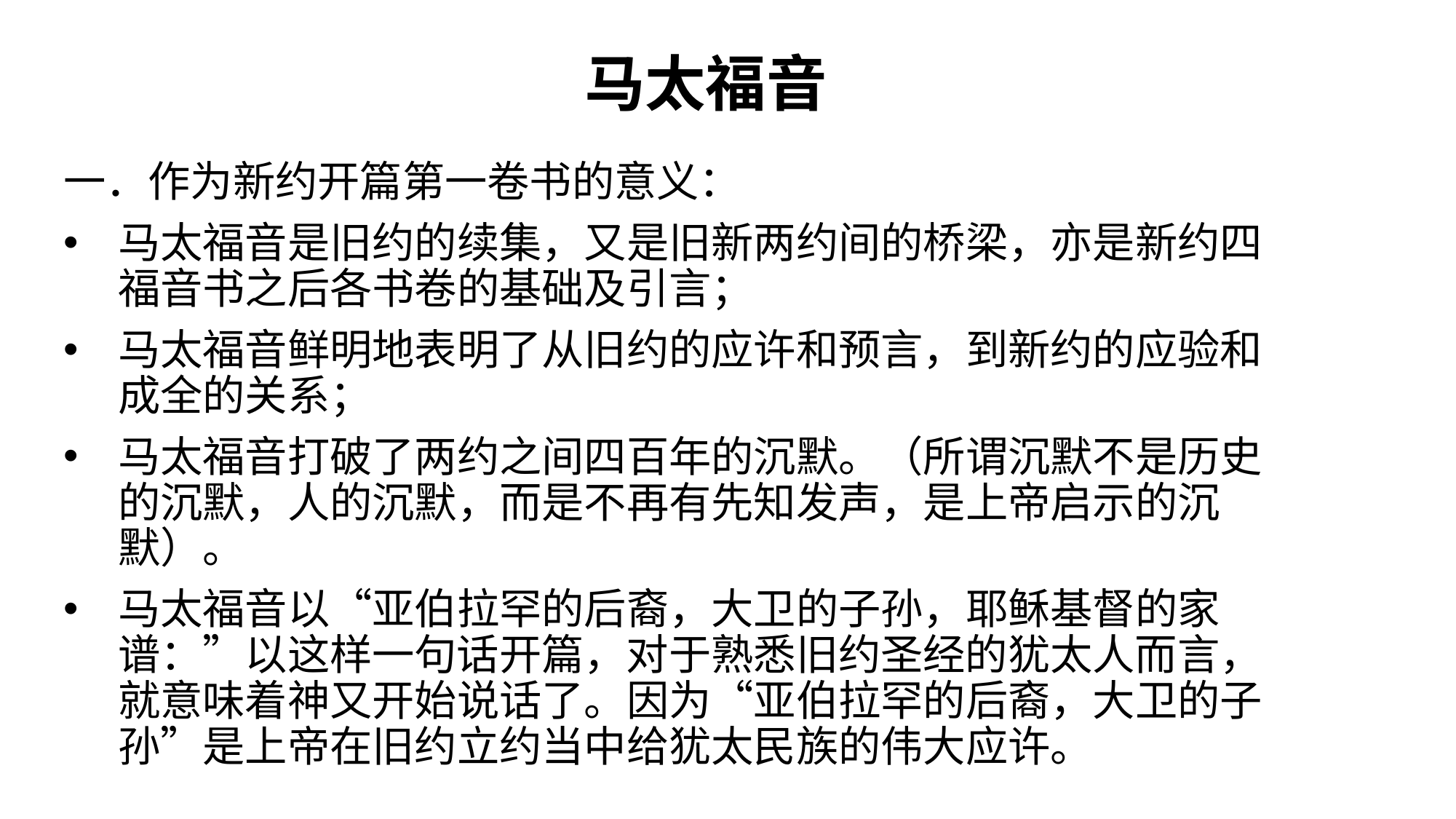

# 马太福音
一．作为新约开篇第一卷书的意义：
马太福音是旧约的续集，又是旧新两约间的桥梁，亦是新约四福音书之后各书卷的基础及引言；
马太福音鲜明地表明了从旧约的应许和预言，到新约的应验和成全的关系；
马太福音打破了两约之间四百年的沉默。（所谓沉默不是历史的沉默，人的沉默，而是不再有先知发声，是上帝启示的沉默）。
马太福音以“亚伯拉罕的后裔，大卫的子孙，耶稣基督的家谱：”以这样一句话开篇，对于熟悉旧约圣经的犹太人而言，就意味着神又开始说话了。因为“亚伯拉罕的后裔，大卫的子孙”是上帝在旧约立约当中给犹太民族的伟大应许。